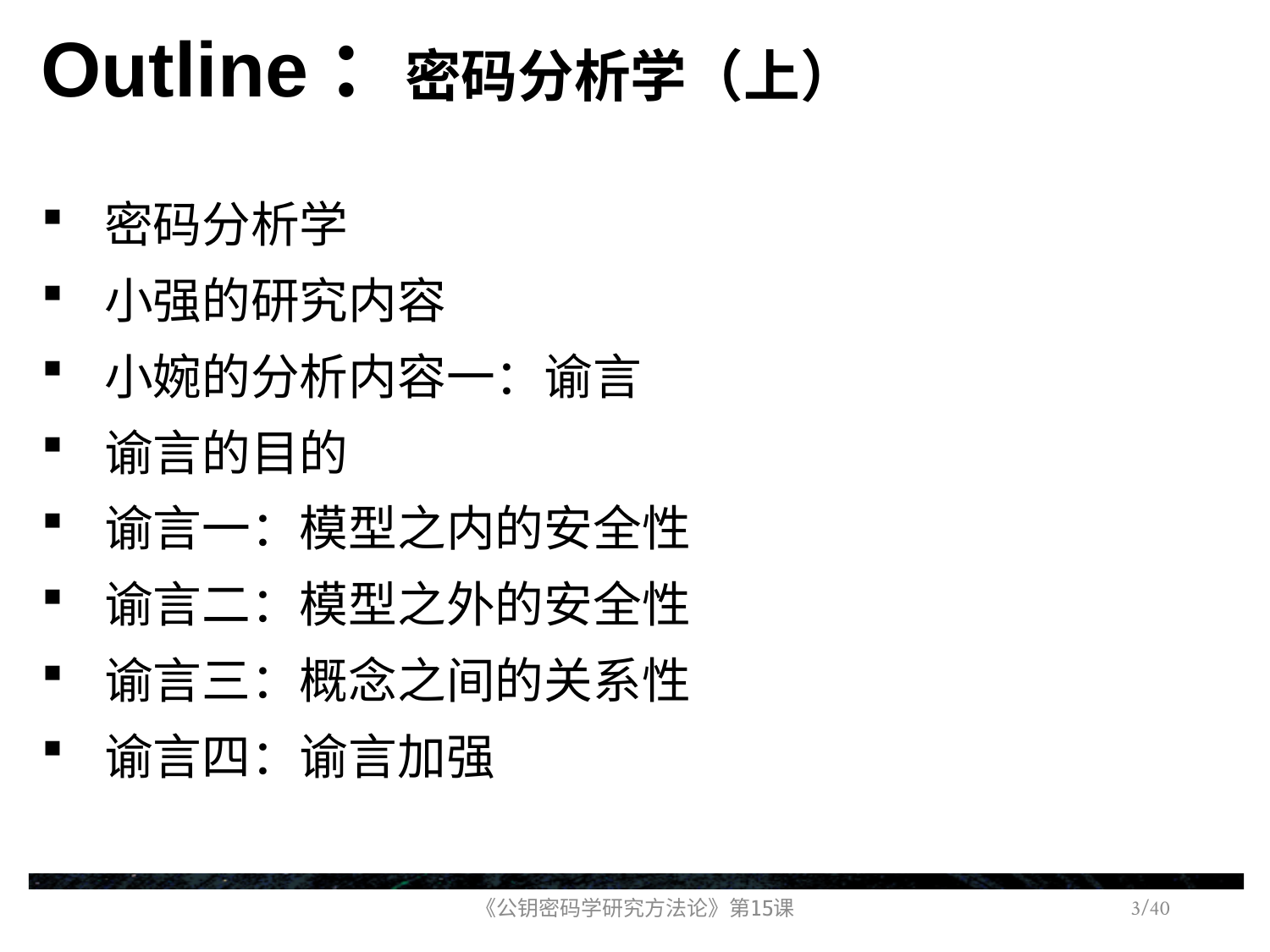

# Outline：密码分析学（上）
密码分析学
小强的研究内容
小婉的分析内容一：谕言
谕言的目的
谕言一：模型之内的安全性
谕言二：模型之外的安全性
谕言三：概念之间的关系性
谕言四：谕言加强
《公钥密码学研究方法论》第15课
3/40